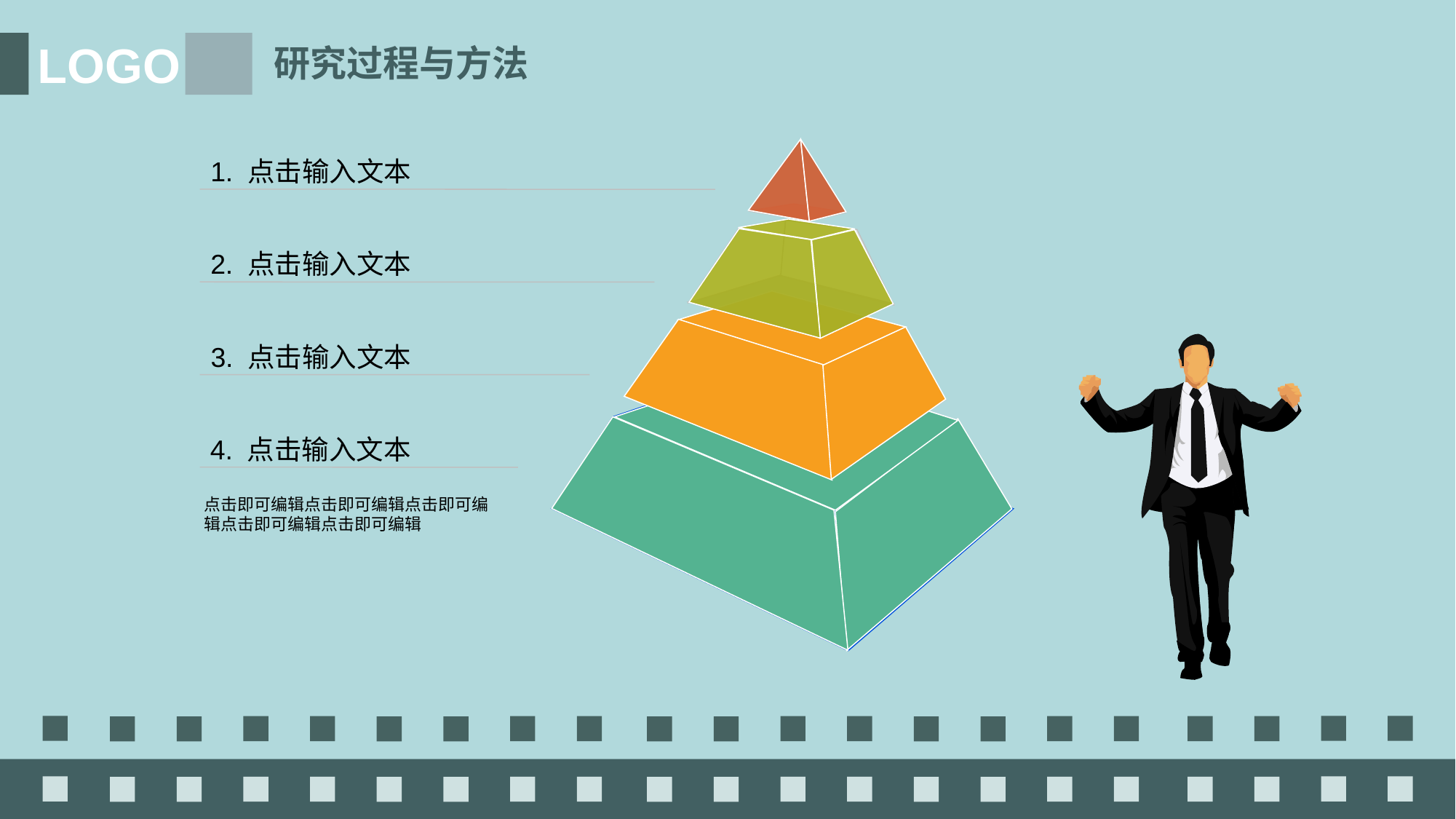

LOGO

研究过程与方法

1. 点击输入文本

2. 点击输入文本

3. 点击输入文本

4. 点击输入文本

点击即可编辑点击即可编辑点击即可编辑点击即可编辑点击即可编辑